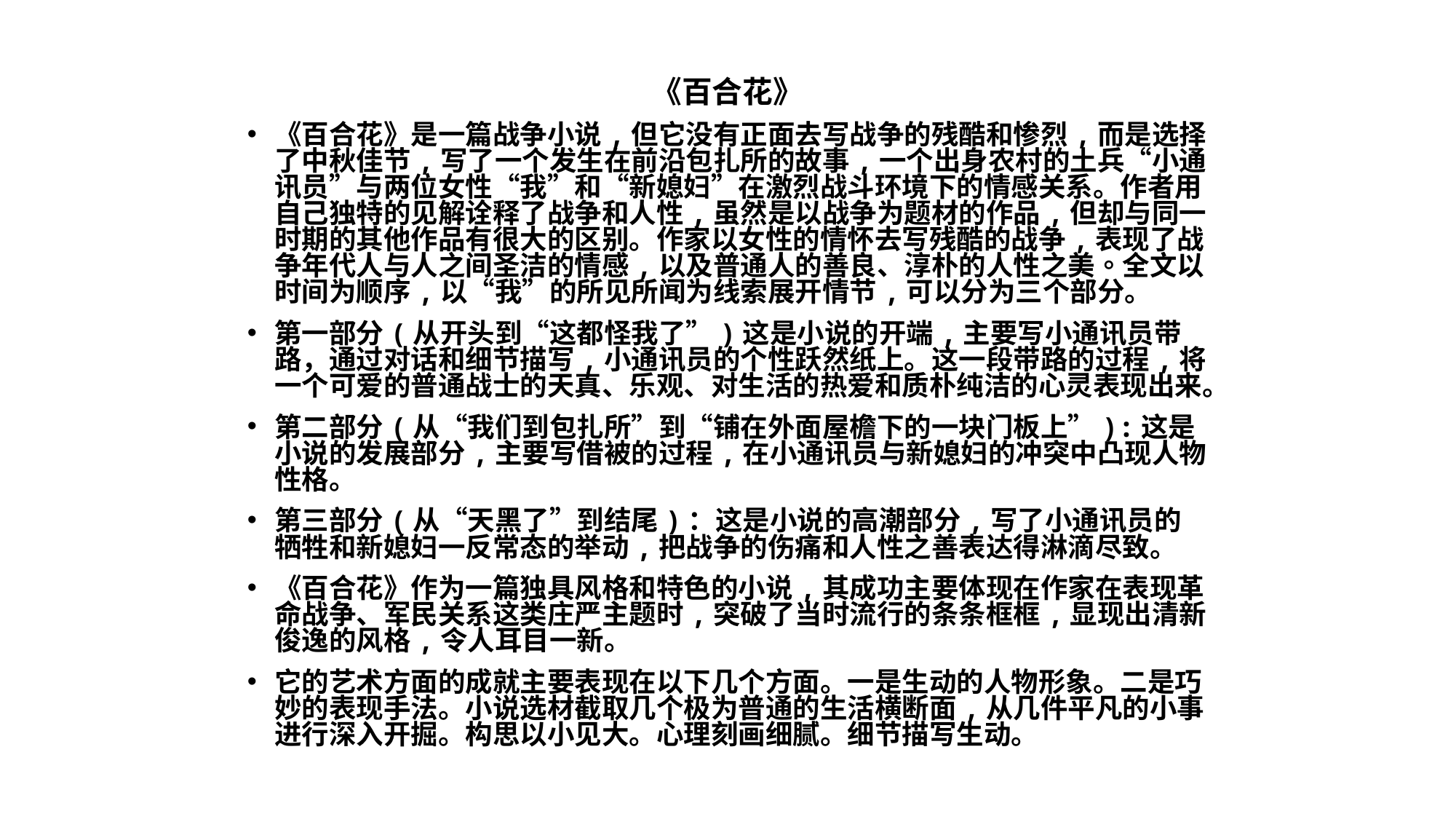

《百合花》
《百合花》是一篇战争小说,但它没有正面去写战争的残酷和惨烈,而是选择了中秋佳节,写了一个发生在前沿包扎所的故事,一个出身农村的土兵“小通讯员”与两位女性“我”和“新媳妇”在激烈战斗环境下的情感关系。作者用自己独特的见解诠释了战争和人性,虽然是以战争为题材的作品,但却与同一时期的其他作品有很大的区别。作家以女性的情怀去写残酷的战争,表现了战争年代人与人之间圣洁的情感,以及普通人的善良、淳朴的人性之美。全文以时间为顺序,以“我”的所见所闻为线索展开情节,可以分为三个部分。
第一部分(从开头到“这都怪我了”)这是小说的开端,主要写小通讯员带路，通过对话和细节描写,小通讯员的个性跃然纸上。这一段带路的过程,将一个可爱的普通战士的天真、乐观、对生活的热爱和质朴纯洁的心灵表现出来。
第二部分(从“我们到包扎所”到“铺在外面屋檐下的一块门板上”):这是小说的发展部分,主要写借被的过程,在小通讯员与新媳妇的冲突中凸现人物性格。
第三部分(从“天黑了”到结尾)：这是小说的高潮部分,写了小通讯员的牺牲和新媳妇一反常态的举动,把战争的伤痛和人性之善表达得淋滴尽致。
《百合花》作为一篇独具风格和特色的小说,其成功主要体现在作家在表现革命战争、军民关系这类庄严主题时,突破了当时流行的条条框框,显现出清新俊逸的风格,令人耳目一新。
它的艺术方面的成就主要表现在以下几个方面。一是生动的人物形象。二是巧妙的表现手法。小说选材截取几个极为普通的生活横断面,从几件平凡的小事进行深入开掘。构思以小见大。心理刻画细腻。细节描写生动。